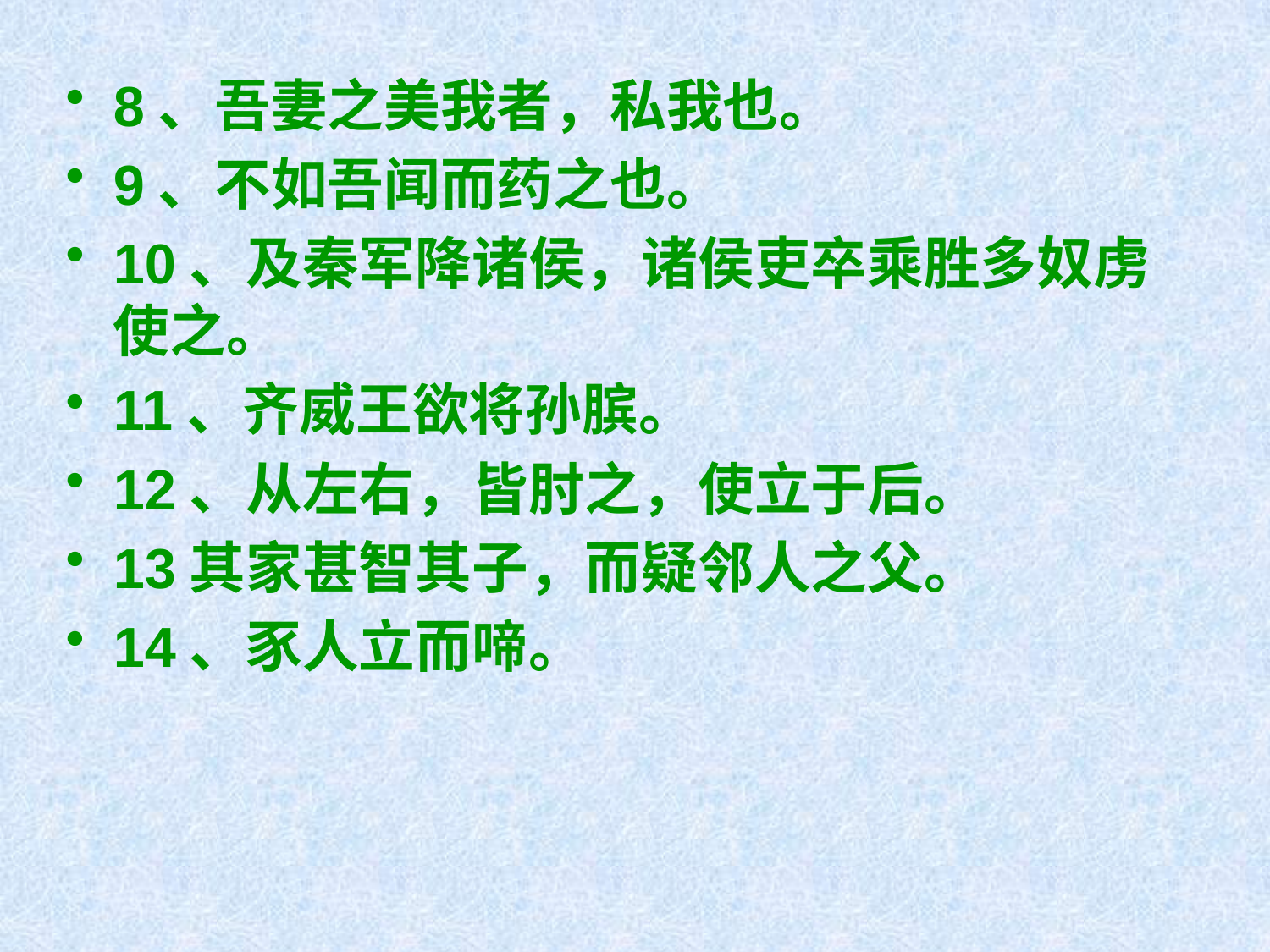

8、吾妻之美我者，私我也。
9、不如吾闻而药之也。
10、及秦军降诸侯，诸侯吏卒乘胜多奴虏使之。
11、齐威王欲将孙膑。
12、从左右，皆肘之，使立于后。
13其家甚智其子，而疑邻人之父。
14、豕人立而啼。